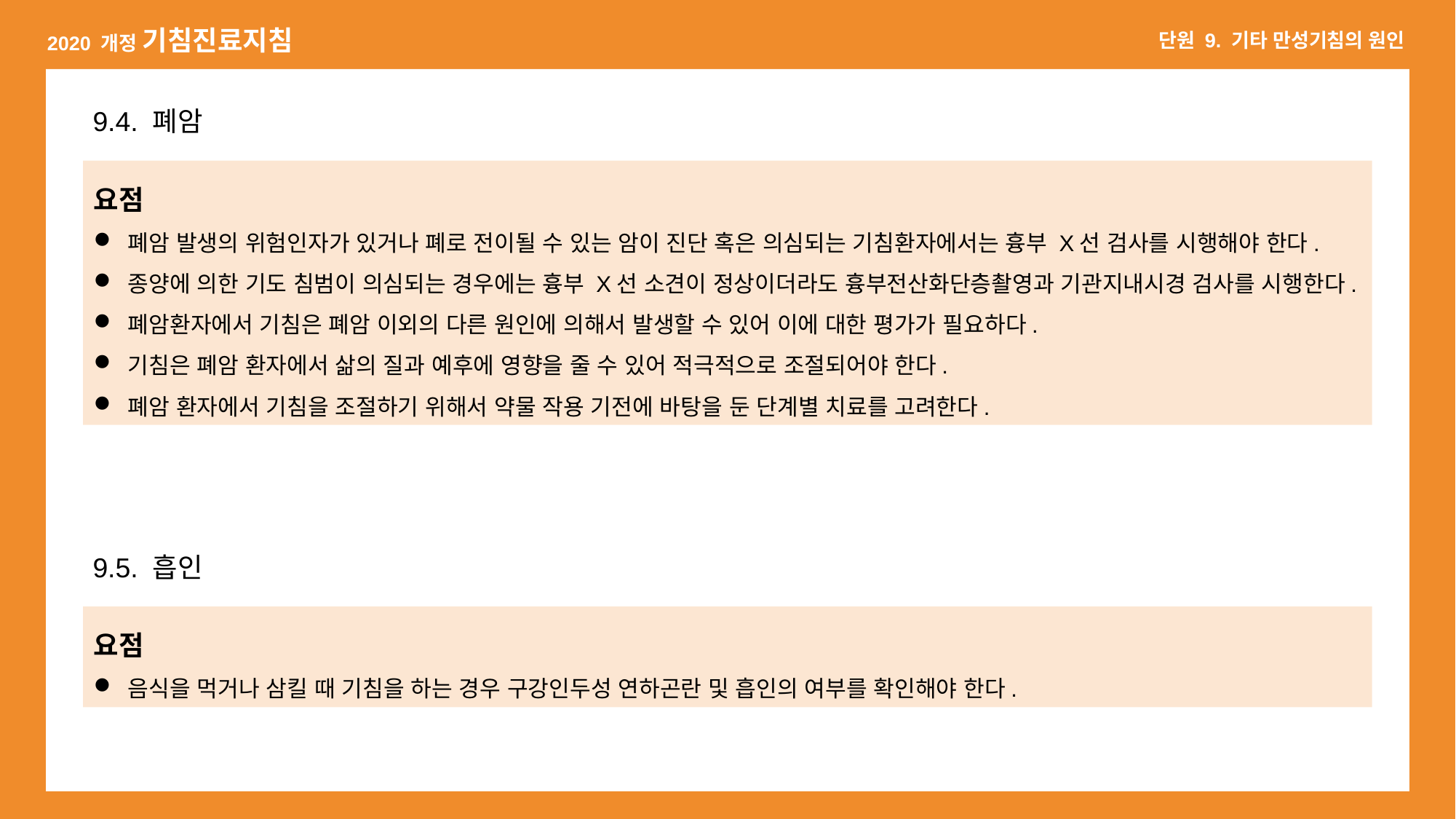

9.4. 폐암
요점
폐암 발생의 위험인자가 있거나 폐로 전이될 수 있는 암이 진단 혹은 의심되는 기침환자에서는 흉부 X선 검사를 시행해야 한다.
종양에 의한 기도 침범이 의심되는 경우에는 흉부 X선 소견이 정상이더라도 흉부전산화단층촬영과 기관지내시경 검사를 시행한다.
폐암환자에서 기침은 폐암 이외의 다른 원인에 의해서 발생할 수 있어 이에 대한 평가가 필요하다.
기침은 폐암 환자에서 삶의 질과 예후에 영향을 줄 수 있어 적극적으로 조절되어야 한다.
폐암 환자에서 기침을 조절하기 위해서 약물 작용 기전에 바탕을 둔 단계별 치료를 고려한다.
9.5. 흡인
요점
음식을 먹거나 삼킬 때 기침을 하는 경우 구강인두성 연하곤란 및 흡인의 여부를 확인해야 한다.